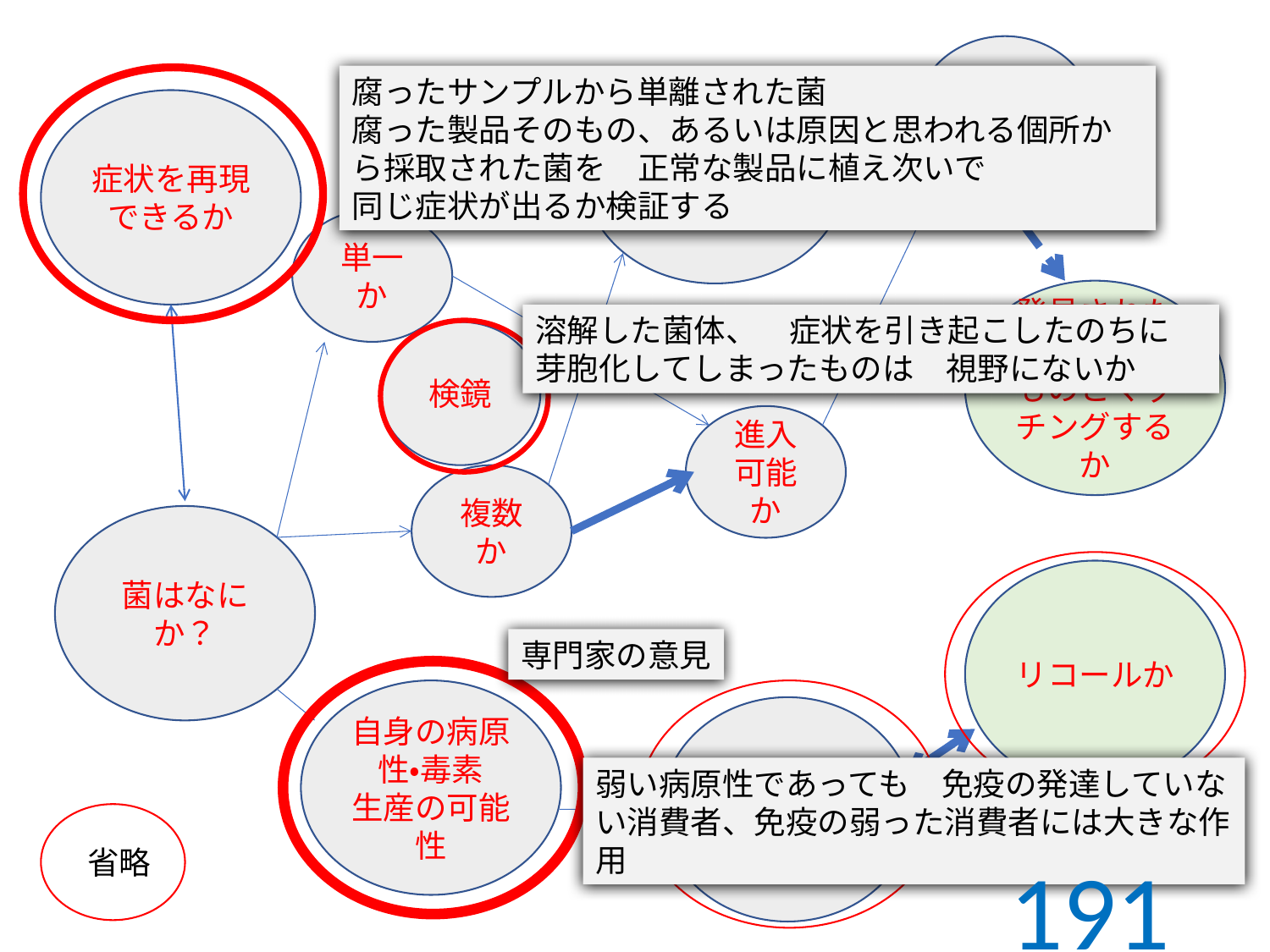

生存生息可能か
腐ったサンプルから単離された菌
腐った製品そのもの、あるいは原因と思われる個所から採取された菌を　正常な製品に植え次いで
同じ症状が出るか検証する

耐熱性・耐薬品性
症状を再現できるか
単一か
発見された原因らしきものとマッチングするか
溶解した菌体、　症状を引き起こしたのちに
芽胞化してしまったものは　視野にないか

検鏡
進入可能か
複数か
菌はなにか？

リコールか
専門家の意見

自身の病原性・毒素
生産の可能性

ターゲット消費者
弱い病原性であっても　免疫の発達していない消費者、免疫の弱った消費者には大きな作用

省略
191